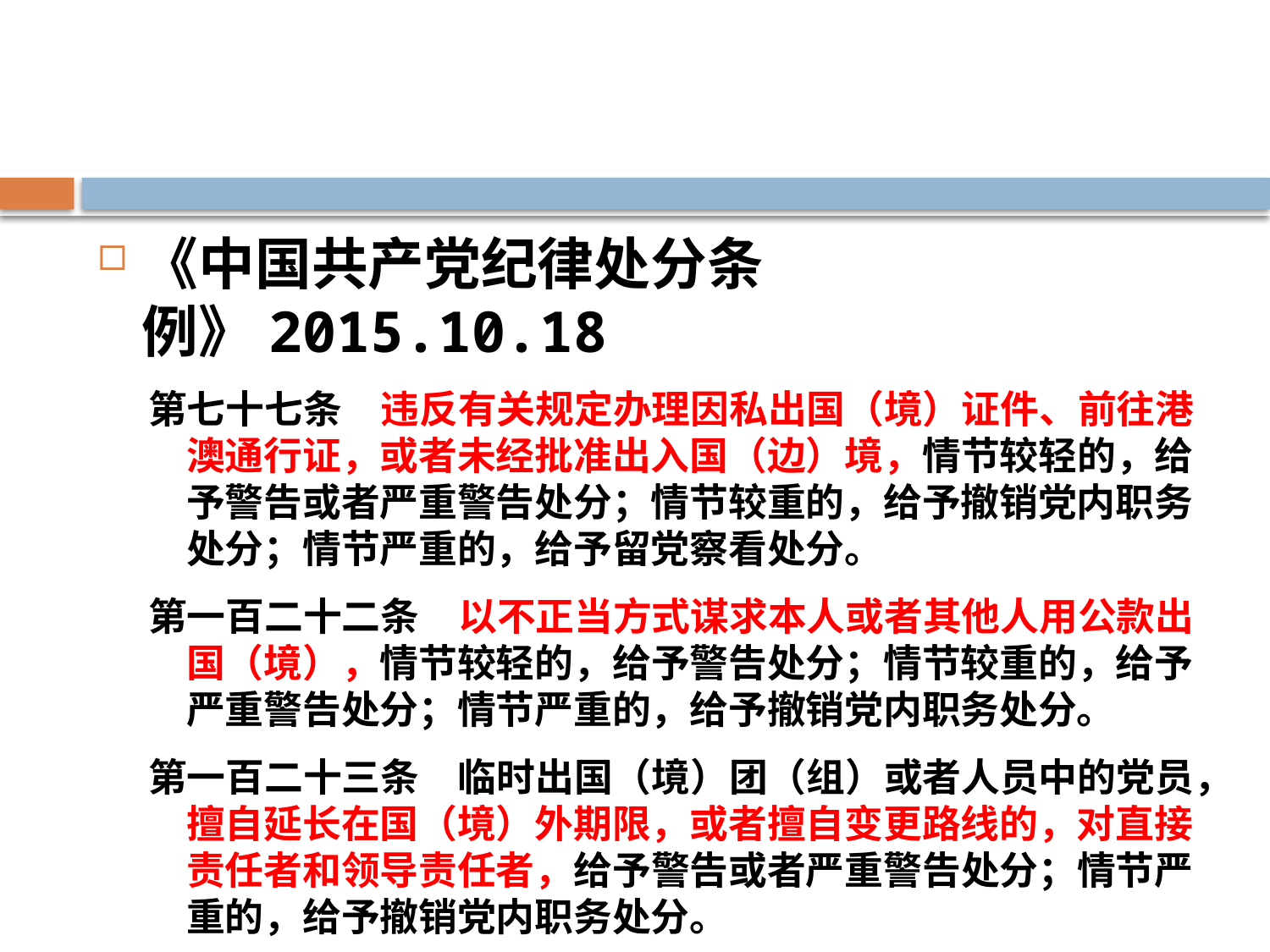

#
《中国共产党纪律处分条例》2015.10.18
第七十七条　违反有关规定办理因私出国（境）证件、前往港澳通行证，或者未经批准出入国（边）境，情节较轻的，给予警告或者严重警告处分；情节较重的，给予撤销党内职务处分；情节严重的，给予留党察看处分。
第一百二十二条　以不正当方式谋求本人或者其他人用公款出国（境），情节较轻的，给予警告处分；情节较重的，给予严重警告处分；情节严重的，给予撤销党内职务处分。
第一百二十三条　临时出国（境）团（组）或者人员中的党员，擅自延长在国（境）外期限，或者擅自变更路线的，对直接责任者和领导责任者，给予警告或者严重警告处分；情节严重的，给予撤销党内职务处分。